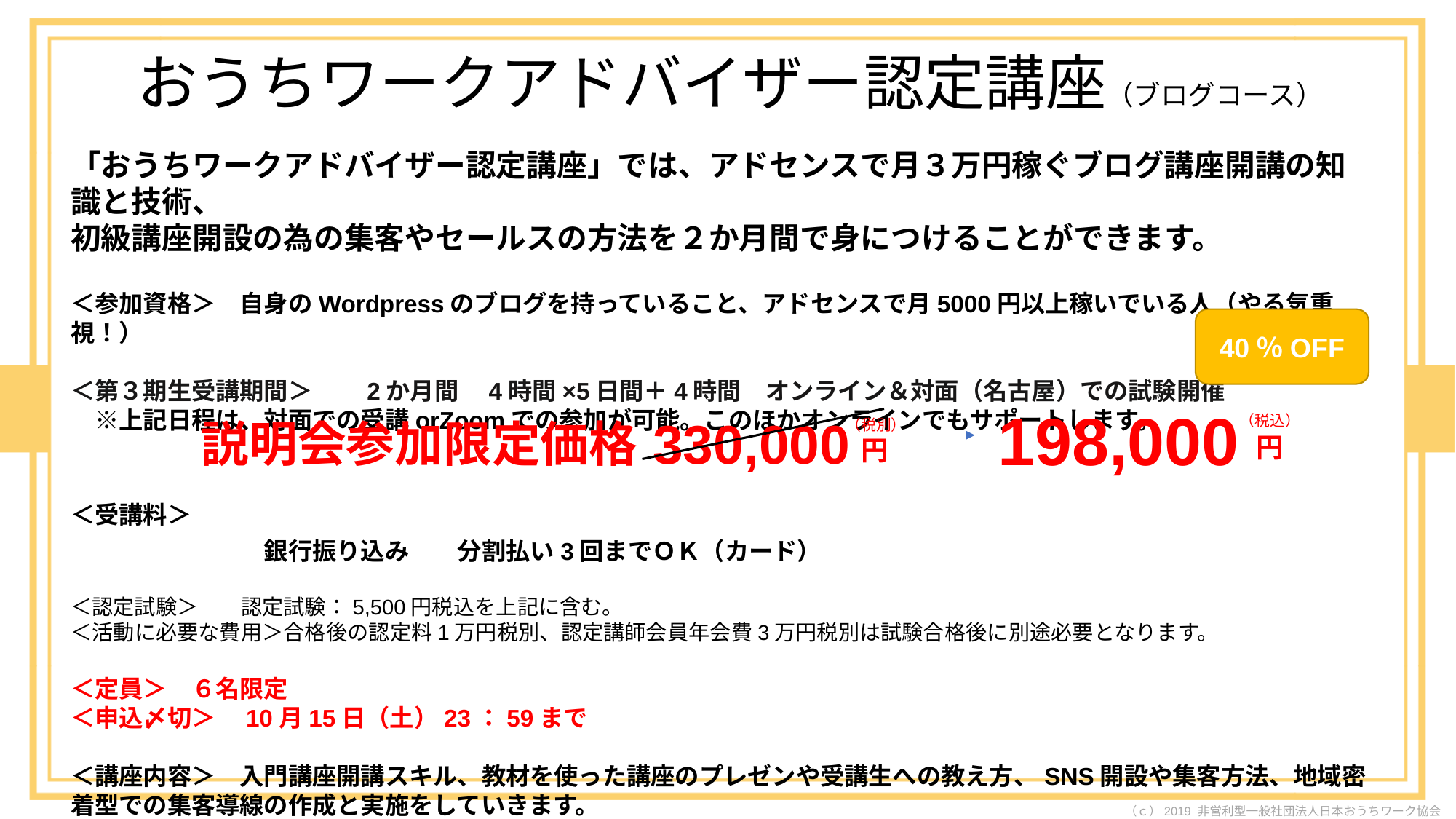

おうちワークアドバイザー認定講座（ブログコース）
「おうちワークアドバイザー認定講座」では、アドセンスで月３万円稼ぐブログ講座開講の知識と技術、
初級講座開設の為の集客やセールスの方法を２か月間で身につけることができます。

＜参加資格＞　自身のWordpressのブログを持っていること、アドセンスで月5000円以上稼いでいる人（やる気重視！）

＜第３期生受講期間＞　　2か月間　4時間×5日間＋4時間　オンライン＆対面（名古屋）での試験開催
　※上記日程は、対面での受講orZoomでの参加が可能。このほかオンラインでもサポートします。

＜受講料＞
　　　　　　　　銀行振り込み　　分割払い3回までＯＫ（カード）

＜認定試験＞　　認定試験：5,500円税込を上記に含む。
＜活動に必要な費用＞合格後の認定料1万円税別、認定講師会員年会費3万円税別は試験合格後に別途必要となります。

＜定員＞　６名限定
＜申込〆切＞　10月15日（土）23：59まで

＜講座内容＞　入門講座開講スキル、教材を使った講座のプレゼンや受講生への教え方、SNS開設や集客方法、地域密着型での集客導線の作成と実施をしていきます。

40％OFF
198,000
330,000
（税別）
円
（税込）
円
説明会参加限定価格